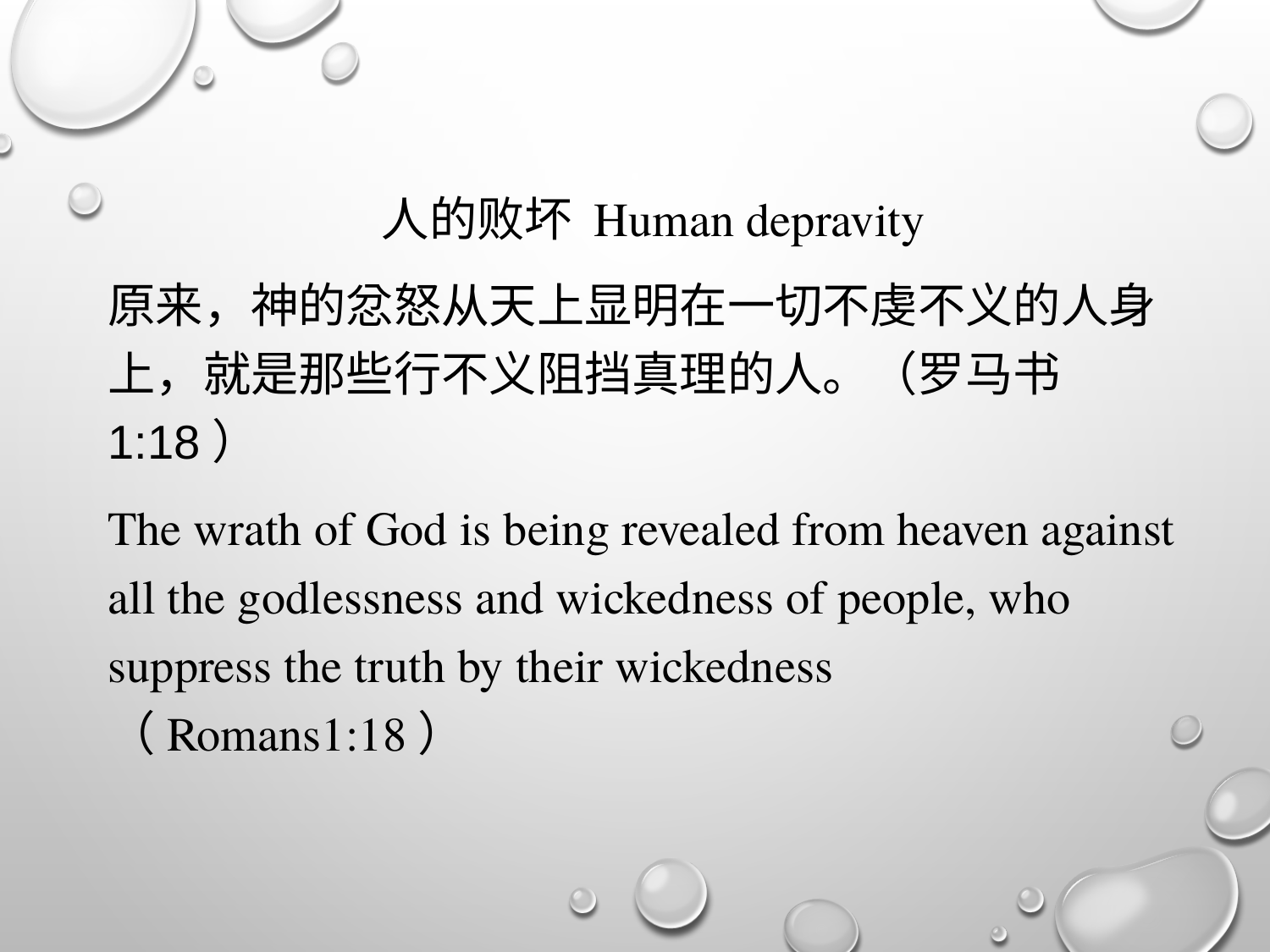

人的败坏 Human depravity
原来，神的忿怒从天上显明在一切不虔不义的人身上，就是那些行不义阻挡真理的人。（罗马书1:18）
The wrath of God is being revealed from heaven against all the godlessness and wickedness of people, who suppress the truth by their wickedness （Romans1:18）